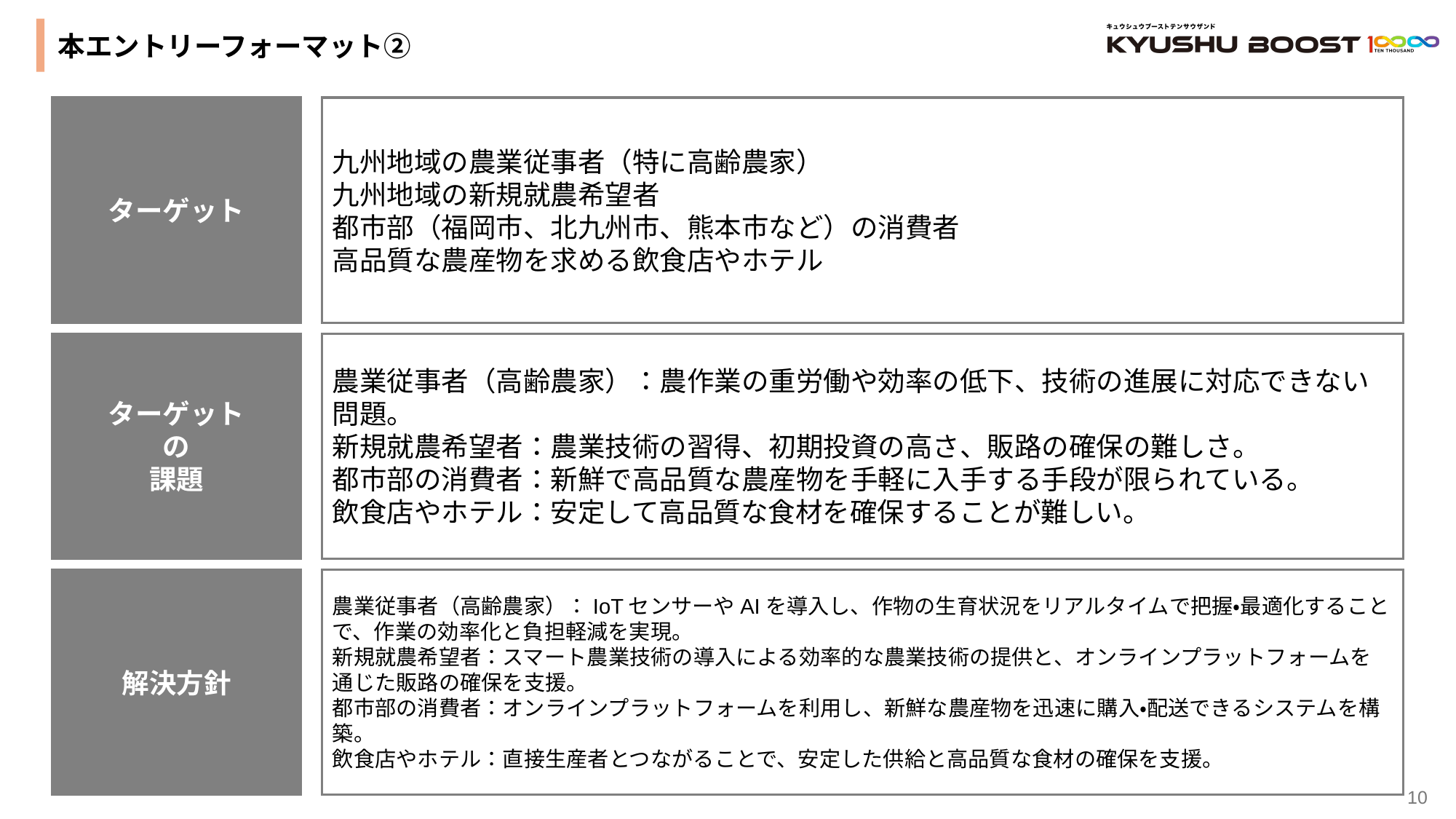

本エントリーフォーマット②
ターゲット
九州地域の農業従事者（特に高齢農家）
九州地域の新規就農希望者
都市部（福岡市、北九州市、熊本市など）の消費者
高品質な農産物を求める飲食店やホテル
ターゲット
の
課題
農業従事者（高齢農家）：農作業の重労働や効率の低下、技術の進展に対応できない問題。
新規就農希望者：農業技術の習得、初期投資の高さ、販路の確保の難しさ。
都市部の消費者：新鮮で高品質な農産物を手軽に入手する手段が限られている。
飲食店やホテル：安定して高品質な食材を確保することが難しい。
解決方針
農業従事者（高齢農家）：IoTセンサーやAIを導入し、作物の生育状況をリアルタイムで把握・最適化することで、作業の効率化と負担軽減を実現。
新規就農希望者：スマート農業技術の導入による効率的な農業技術の提供と、オンラインプラットフォームを通じた販路の確保を支援。
都市部の消費者：オンラインプラットフォームを利用し、新鮮な農産物を迅速に購入・配送できるシステムを構築。
飲食店やホテル：直接生産者とつながることで、安定した供給と高品質な食材の確保を支援。
10